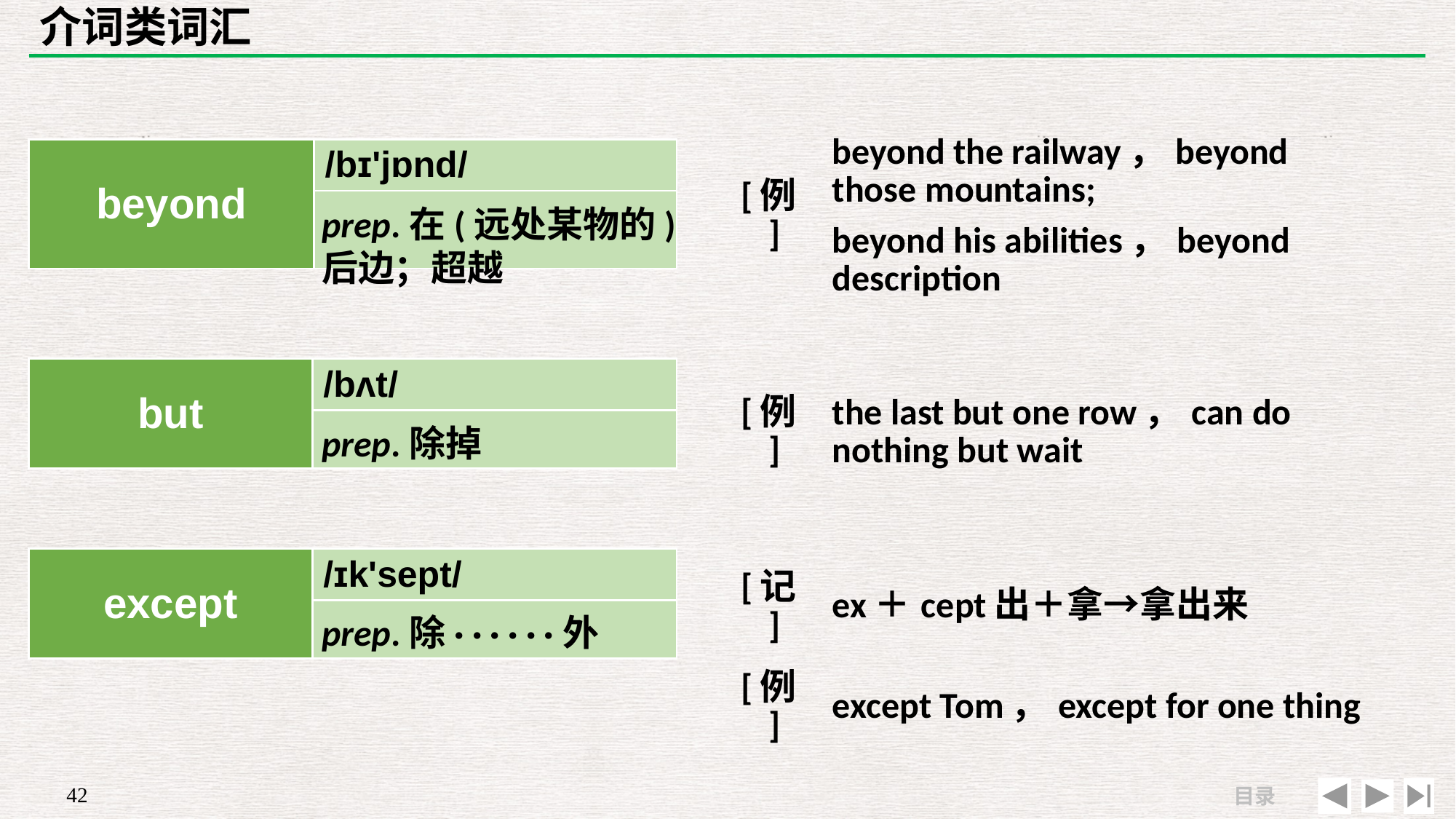

# 介词类词汇
|  |  |
| --- | --- |
| [例] | beyond the railway，beyond those mountains; beyond his abilities，beyond description |

| beyond | /bɪ'jɒnd/ |
| --- | --- |
|  |  |
prep.在(远处某物的)后边；超越
|  |  |
| --- | --- |
| [例] | the last but one row，can do nothing but wait |
| but | /bʌt/ |
| --- | --- |
|  |  |
prep.除掉
| except | /ɪk'sept/ |
| --- | --- |
|  |  |
| [记] | ex＋cept出＋拿→拿出来 |
| --- | --- |
| [例] | except Tom，except for one thing |
prep.除· · · · · ·外